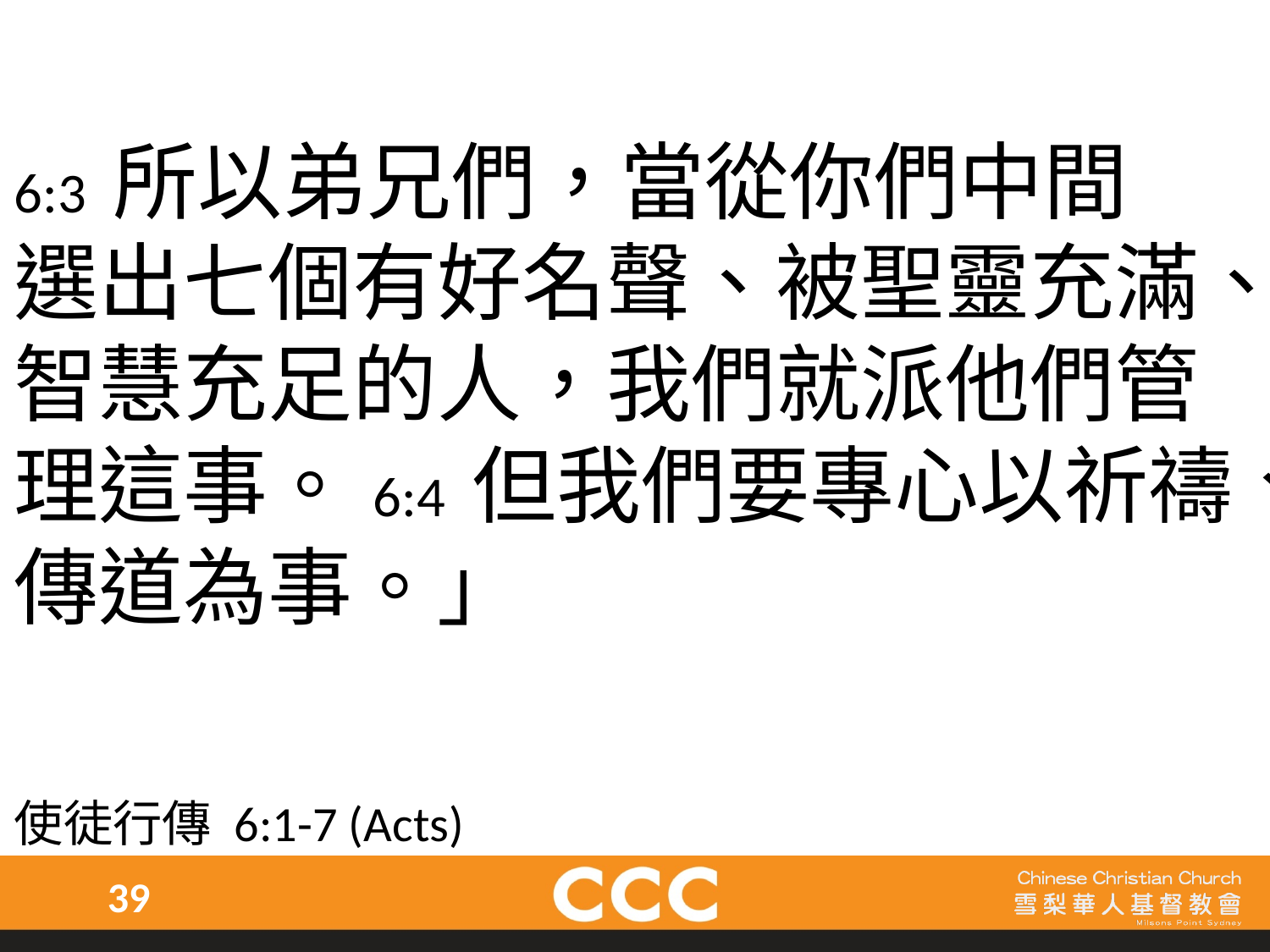

6:3 所以弟兄們，當從你們中間
選出七個有好名聲、被聖靈充滿、智慧充足的人，我們就派他們管理這事。6:4 但我們要專心以祈禱、
傳道為事。」
使徒行傳 6:1-7 (Acts)
39